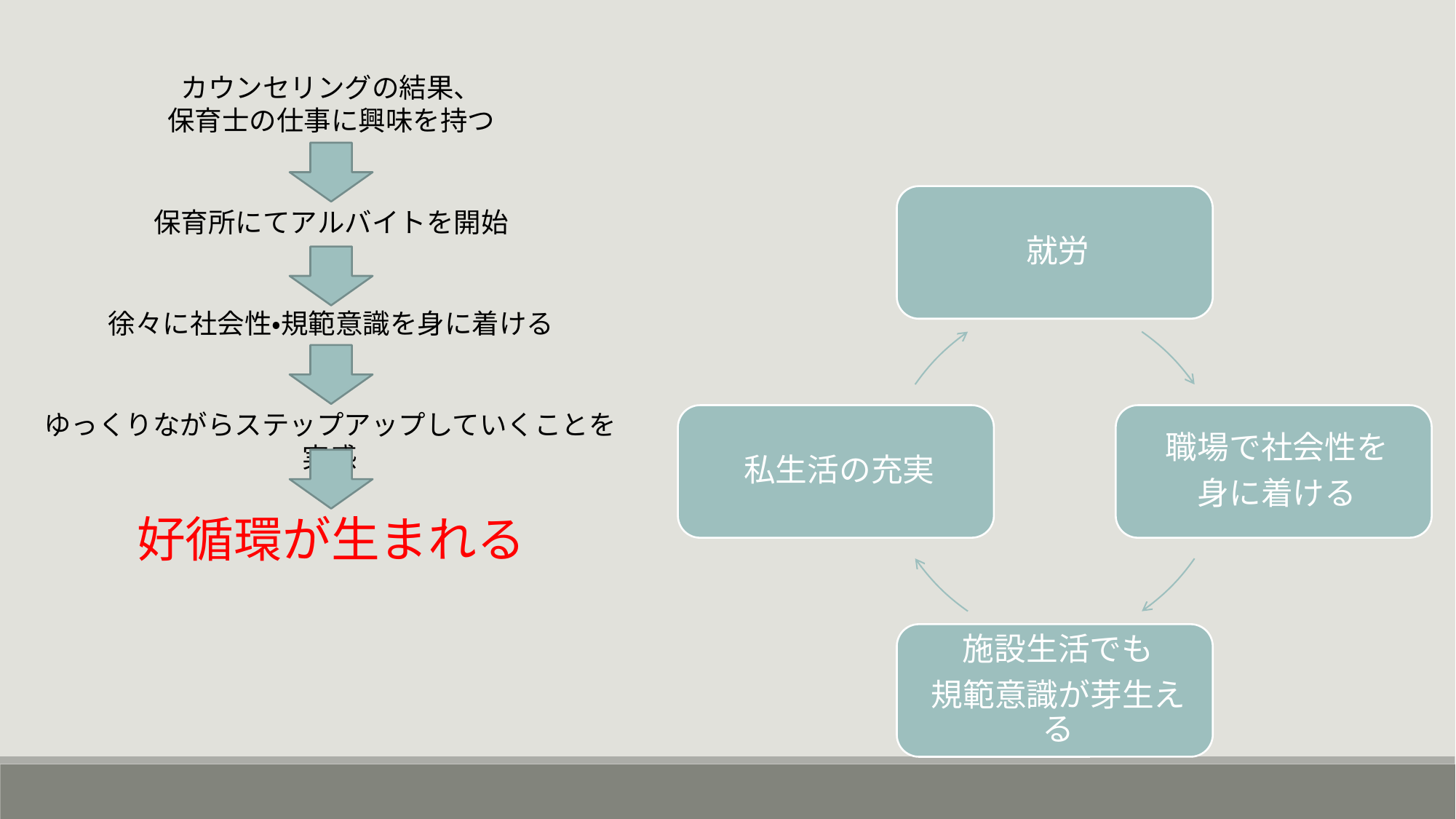

カウンセリングの結果、
保育士の仕事に興味を持つ

就労
職場で社会性を
身に着ける
施設生活でも
規範意識が芽生える
私生活の充実
保育所にてアルバイトを開始

徐々に社会性・規範意識を身に着ける

ゆっくりながらステップアップしていくことを実感

好循環が生まれる